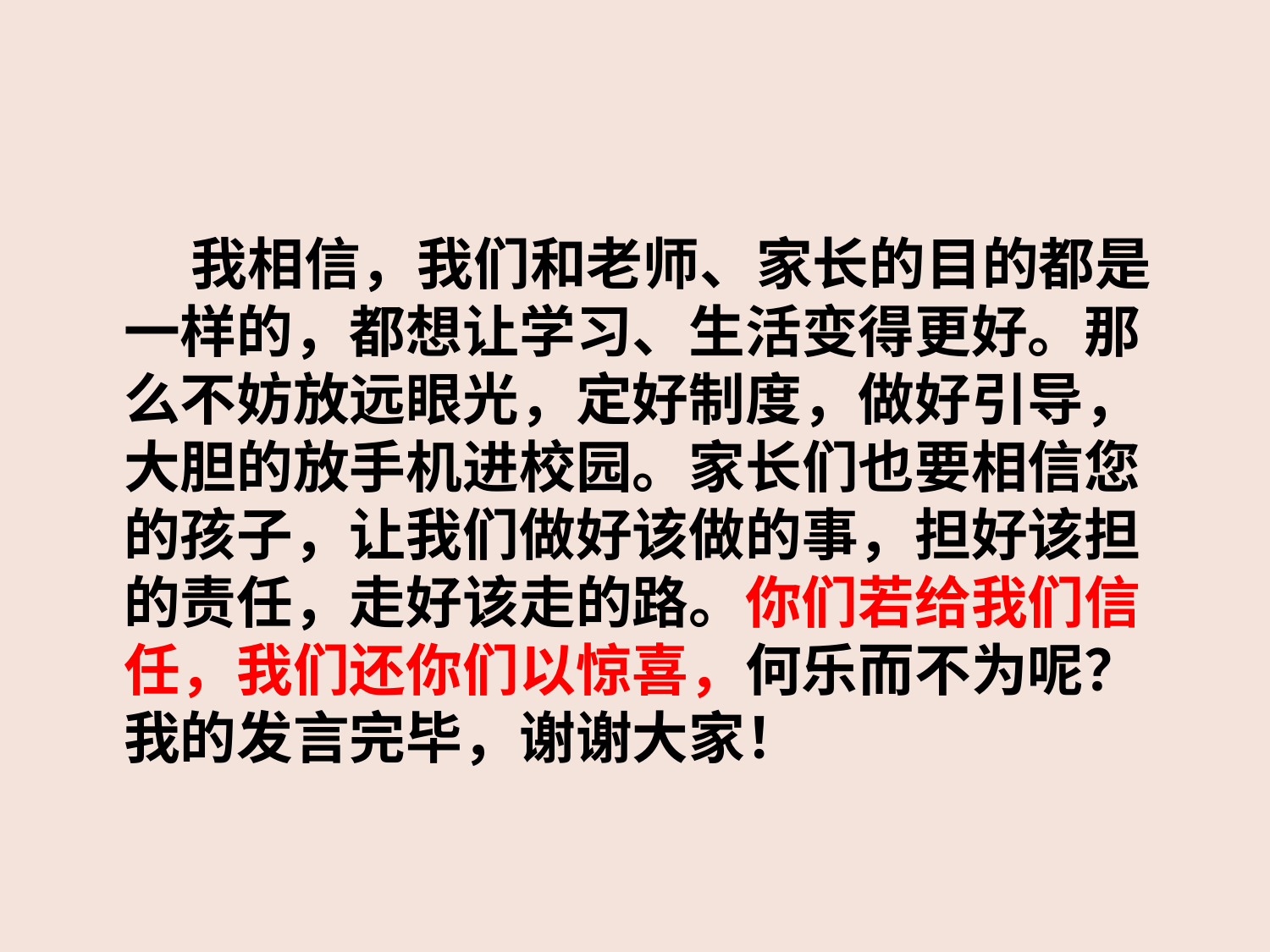

我相信，我们和老师、家长的目的都是一样的，都想让学习、生活变得更好。那么不妨放远眼光，定好制度，做好引导，大胆的放手机进校园。家长们也要相信您的孩子，让我们做好该做的事，担好该担的责任，走好该走的路。你们若给我们信任，我们还你们以惊喜，何乐而不为呢？我的发言完毕，谢谢大家！